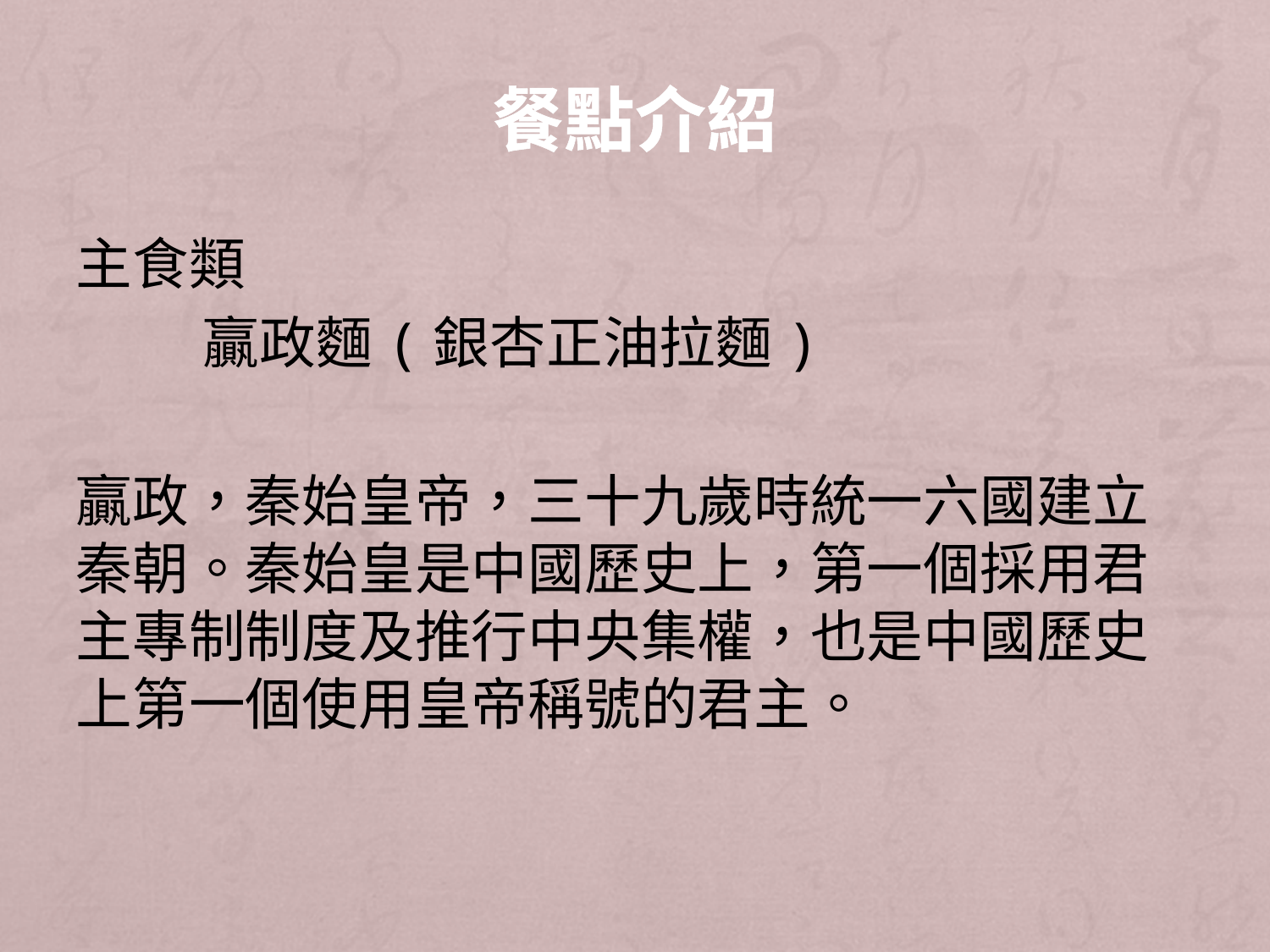

# 餐點介紹
主食類
	贏政麵(銀杏正油拉麵)

贏政，秦始皇帝，三十九歲時統一六國建立秦朝。秦始皇是中國歷史上，第一個採用君主專制制度及推行中央集權，也是中國歷史上第一個使用皇帝稱號的君主。